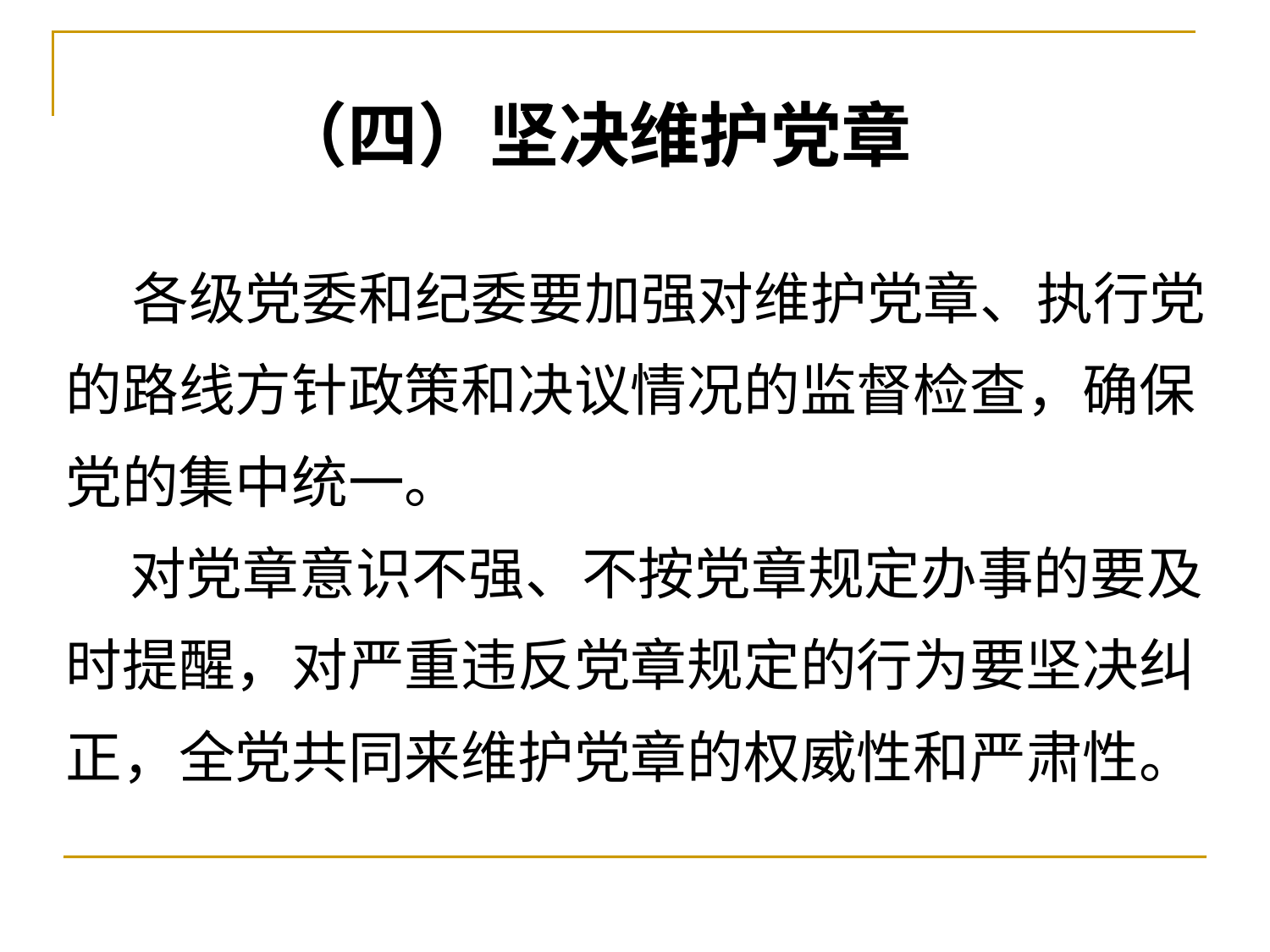

# （四）坚决维护党章
     各级党委和纪委要加强对维护党章、执行党的路线方针政策和决议情况的监督检查，确保党的集中统一。
    对党章意识不强、不按党章规定办事的要及时提醒，对严重违反党章规定的行为要坚决纠正，全党共同来维护党章的权威性和严肃性。